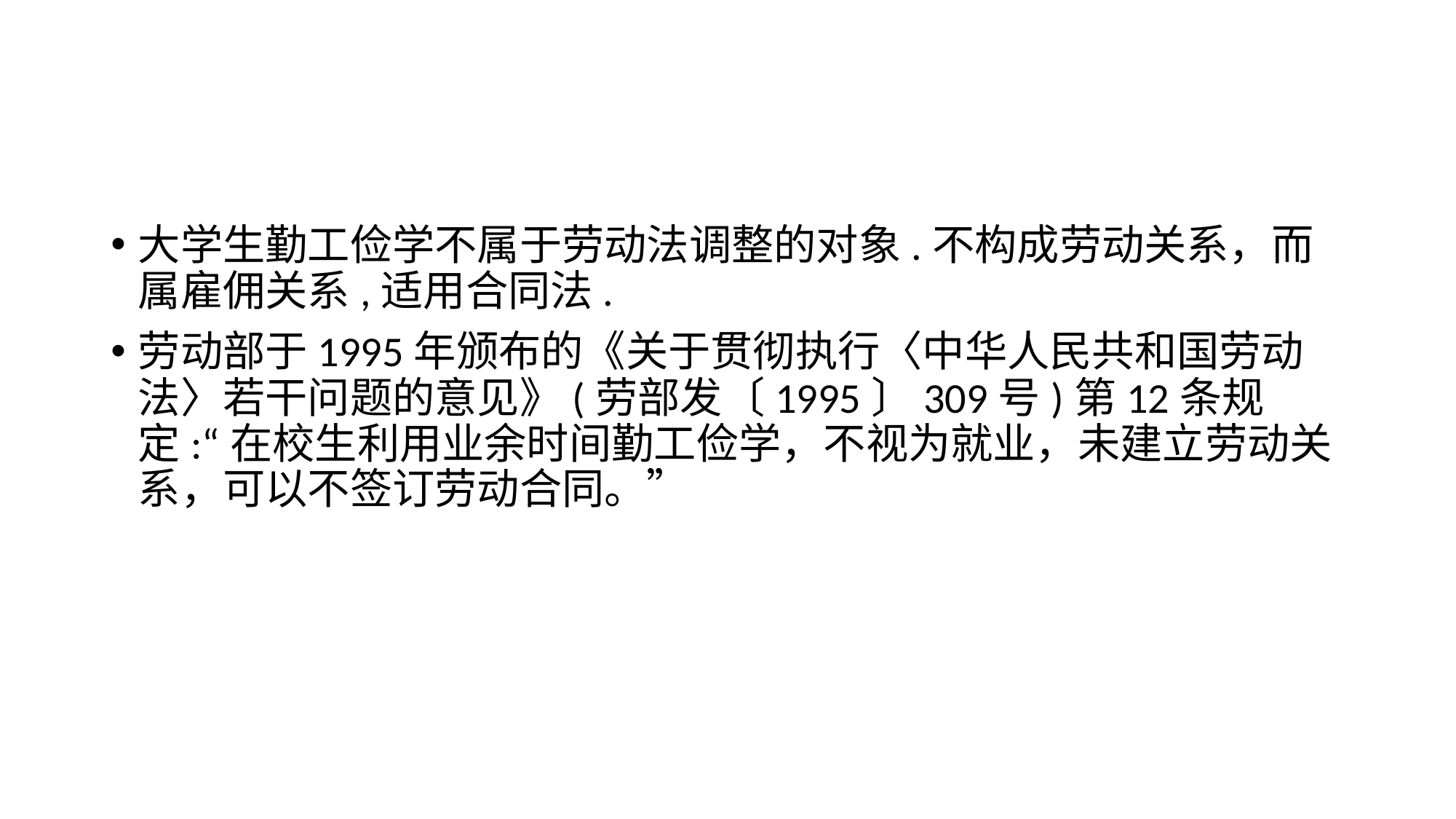

#
大学生勤工俭学不属于劳动法调整的对象.不构成劳动关系，而属雇佣关系,适用合同法.
劳动部于1995年颁布的《关于贯彻执行〈中华人民共和国劳动法〉若干问题的意见》(劳部发〔1995〕309号)第12条规定:“在校生利用业余时间勤工俭学，不视为就业，未建立劳动关系，可以不签订劳动合同。”